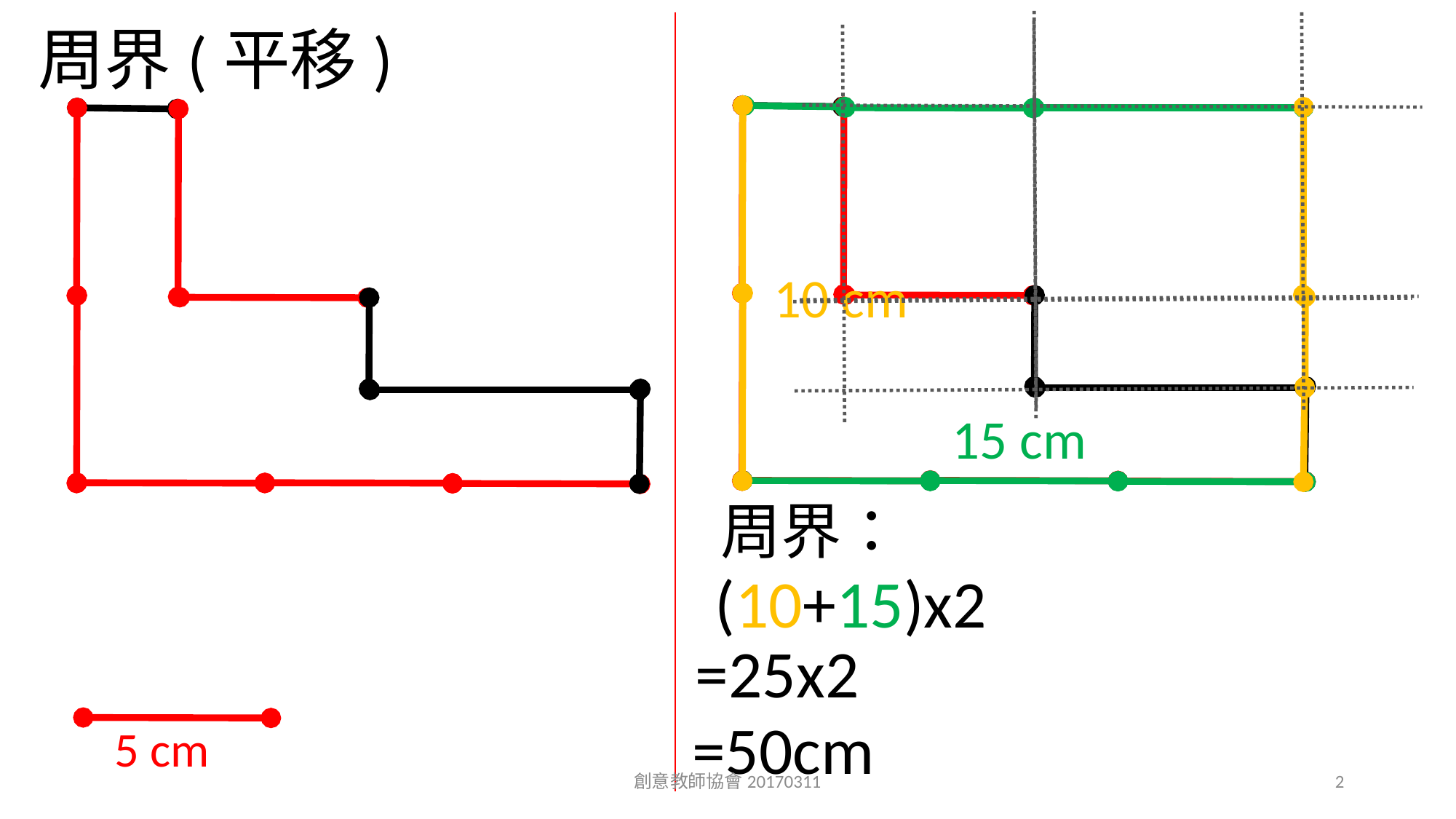

# 周界(平移)

10 cm

15 cm
周界：
(10+15)x2
=25x2
=50cm
5 cm
創意教師協會20170311
2